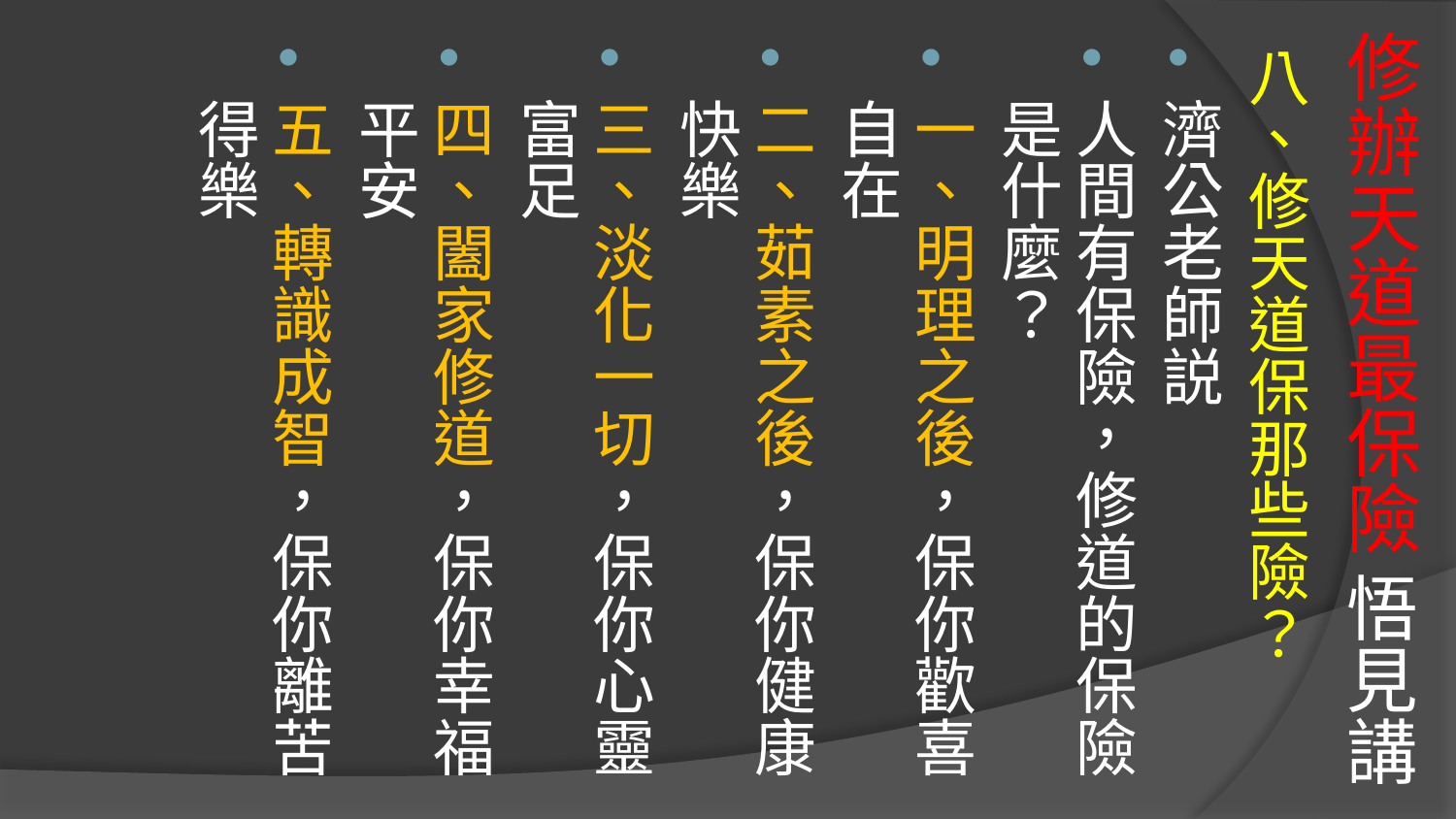

# 修辦天道最保險 悟見講
八、修天道保那些險？
濟公老師説
人間有保險，修道的保險是什麼？
一、明理之後，保你歡喜自在
二、茹素之後，保你健康快樂
三、淡化一切，保你心靈富足
四、闔家修道，保你幸福平安
五、轉識成智，保你離苦得樂